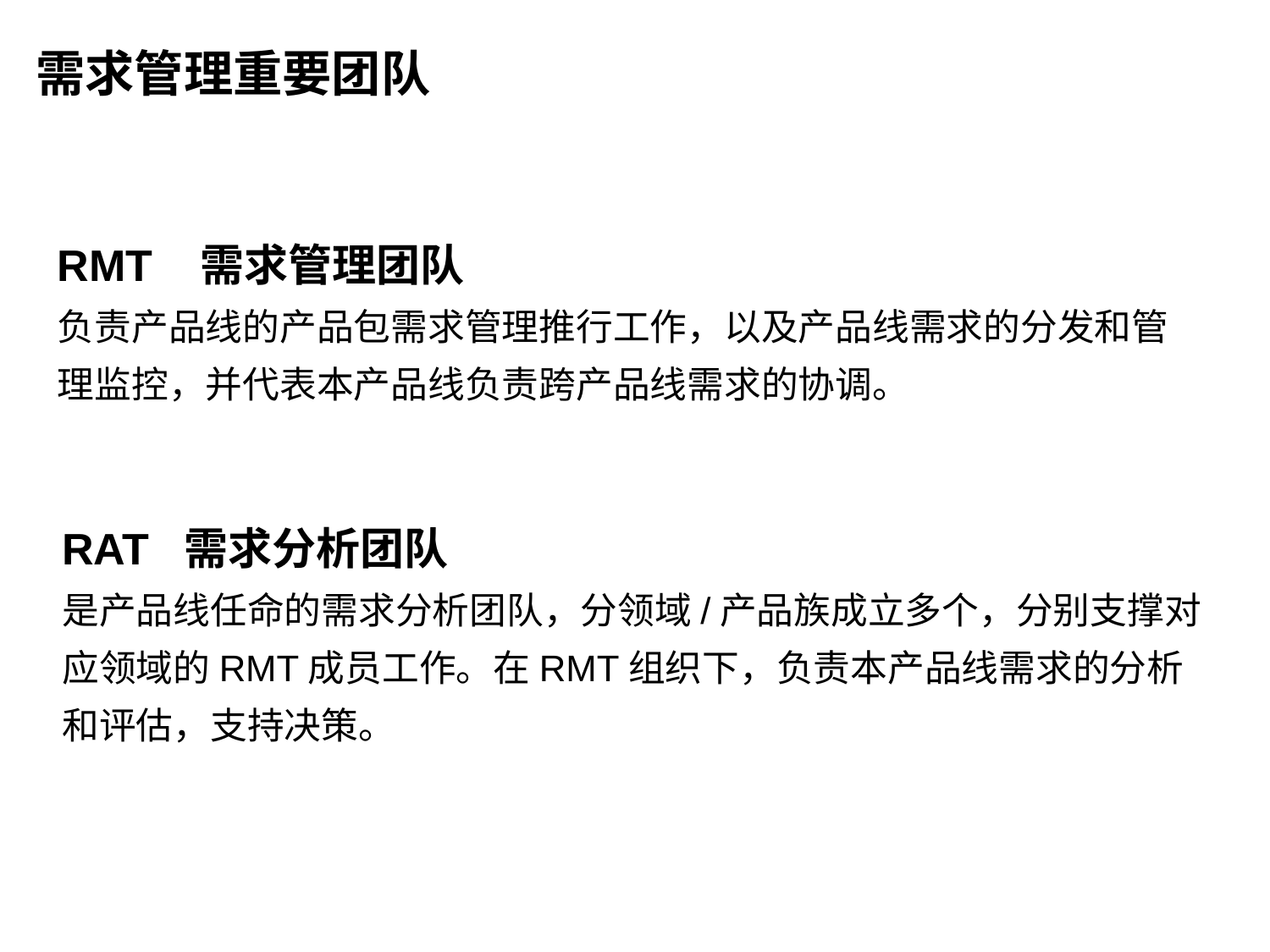

需求管理重要团队
RMT   需求管理团队
负责产品线的产品包需求管理推行工作，以及产品线需求的分发和管理监控，并代表本产品线负责跨产品线需求的协调。
RAT  需求分析团队
是产品线任命的需求分析团队，分领域/产品族成立多个，分别支撑对应领域的RMT成员工作。在RMT组织下，负责本产品线需求的分析和评估，支持决策。
117